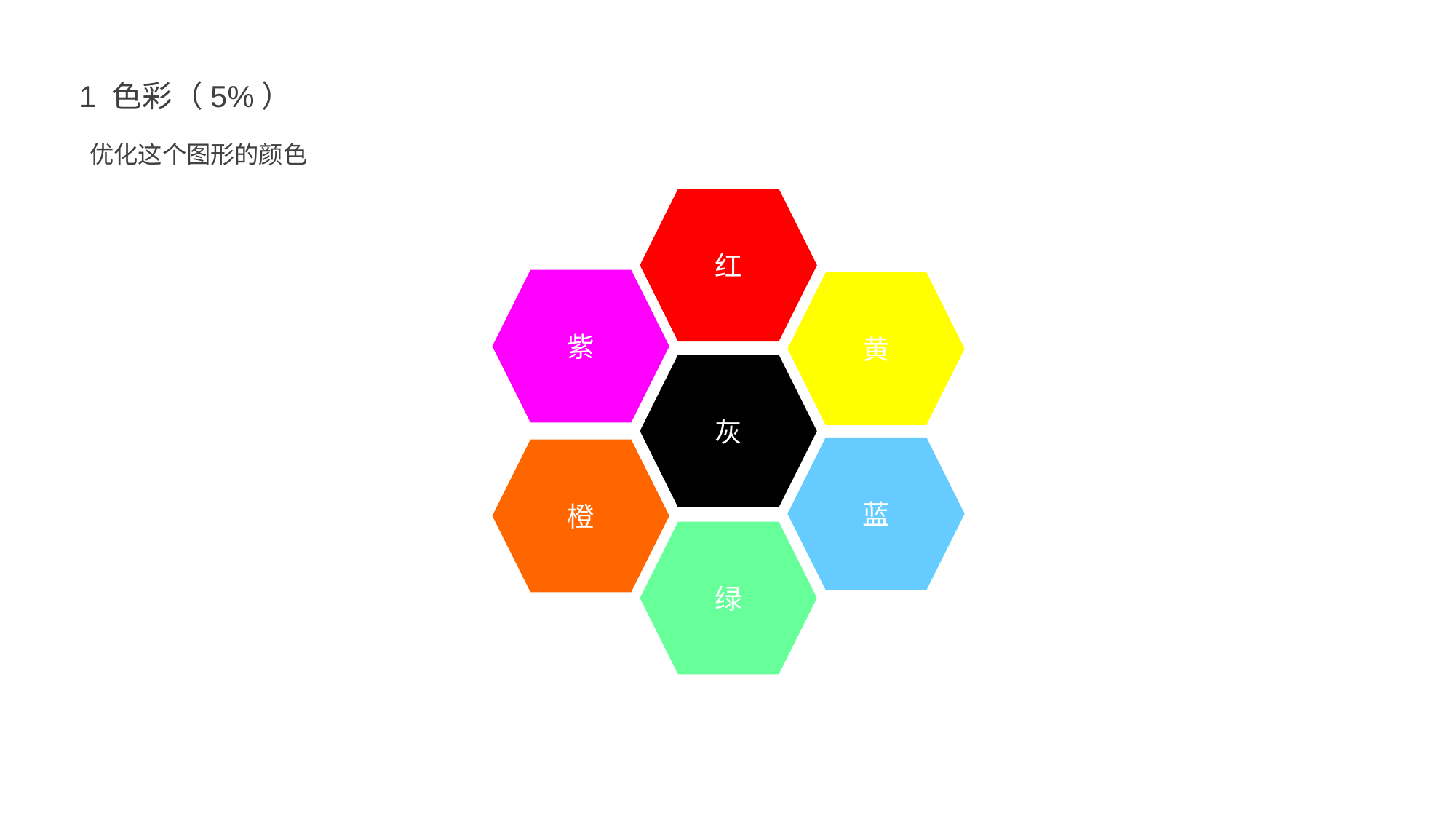

1 色彩（5%）
优化这个图形的颜色
红
紫
黄
灰
蓝
橙
绿